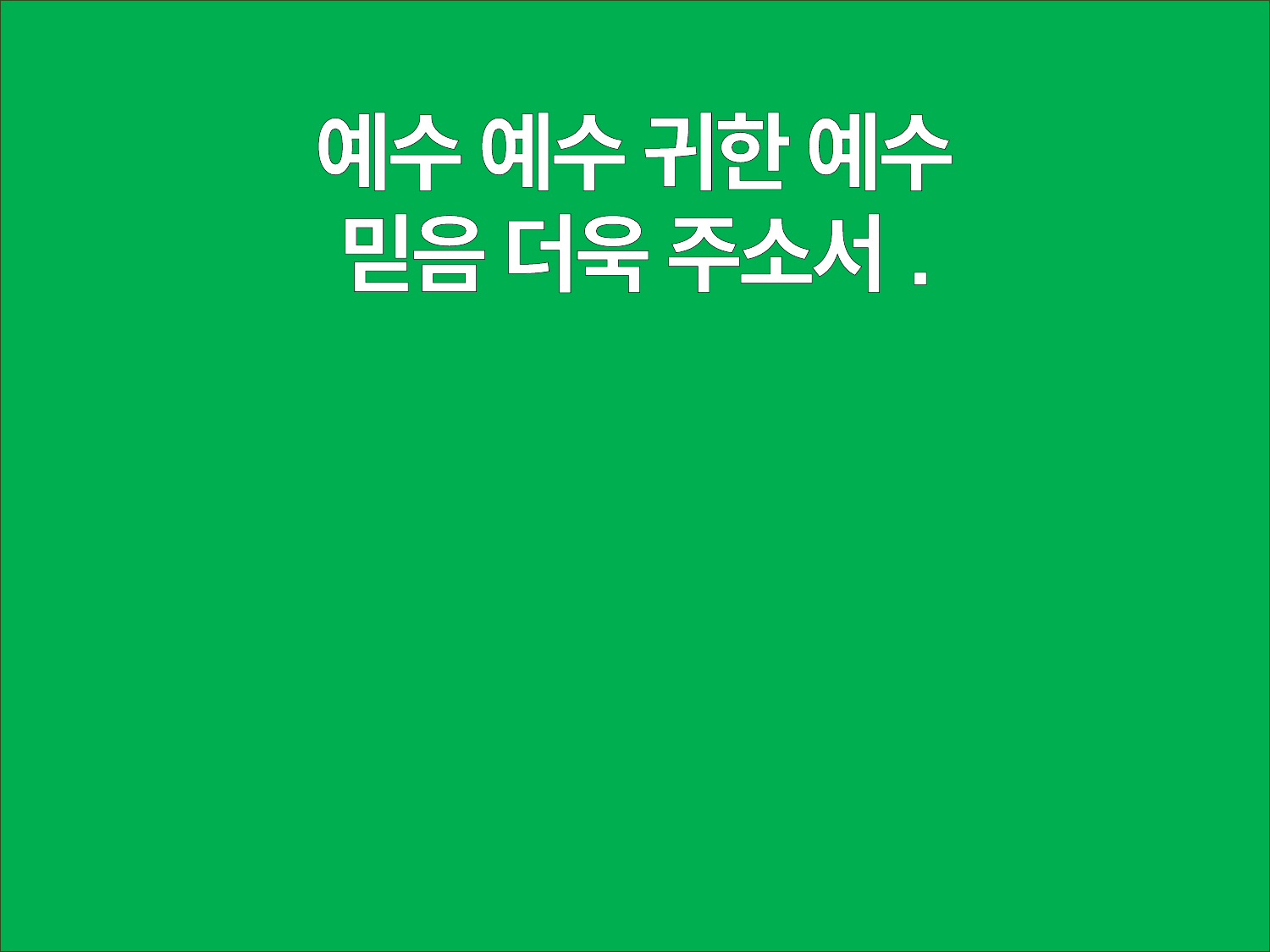

예수 예수 귀한 예수
믿음 더욱 주소서.